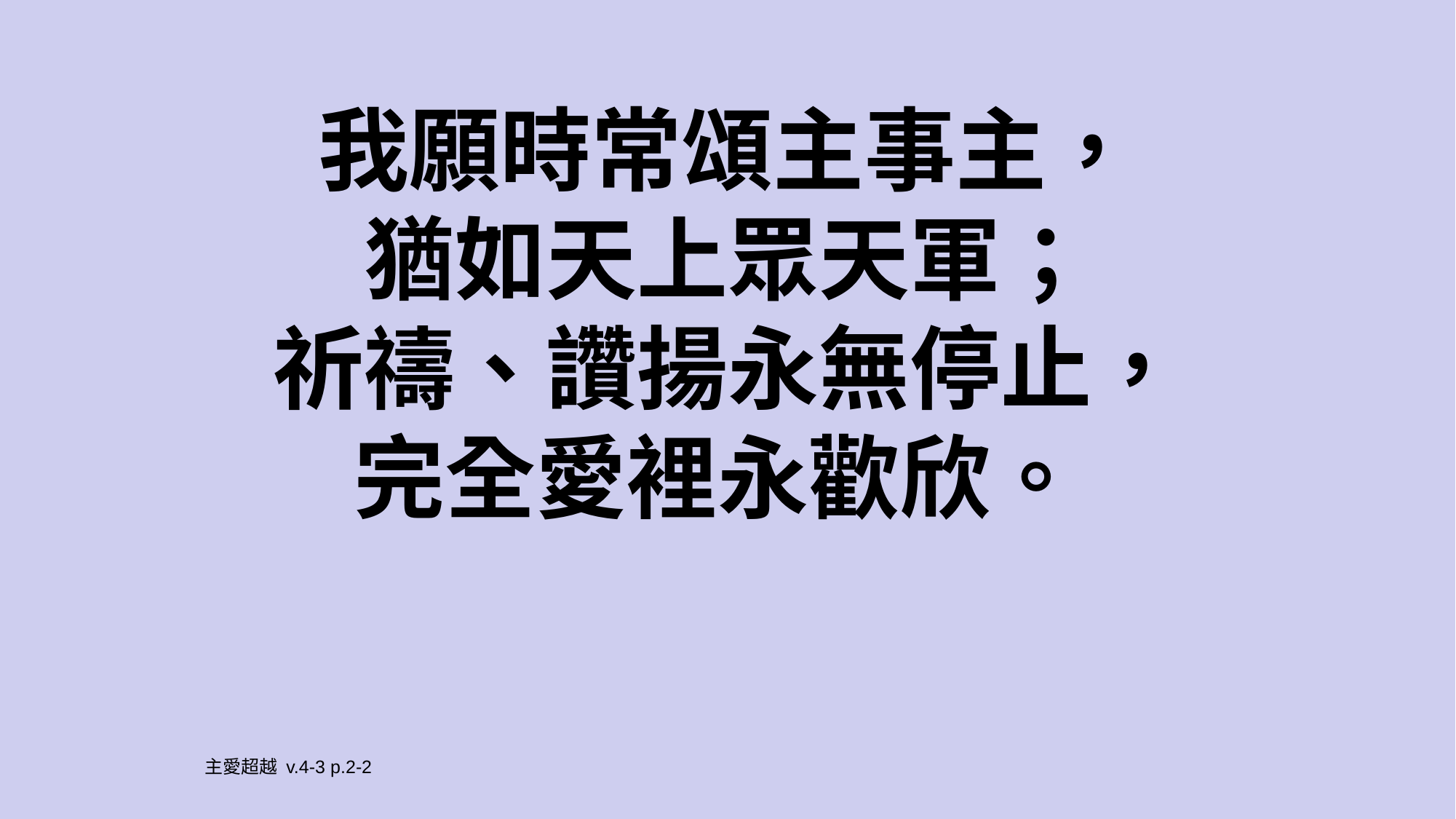

我願時常頌主事主，
猶如天上眾天軍；
祈禱、讚揚永無停止，
完全愛裡永歡欣。

主愛超越 v.4-3 p.2-2